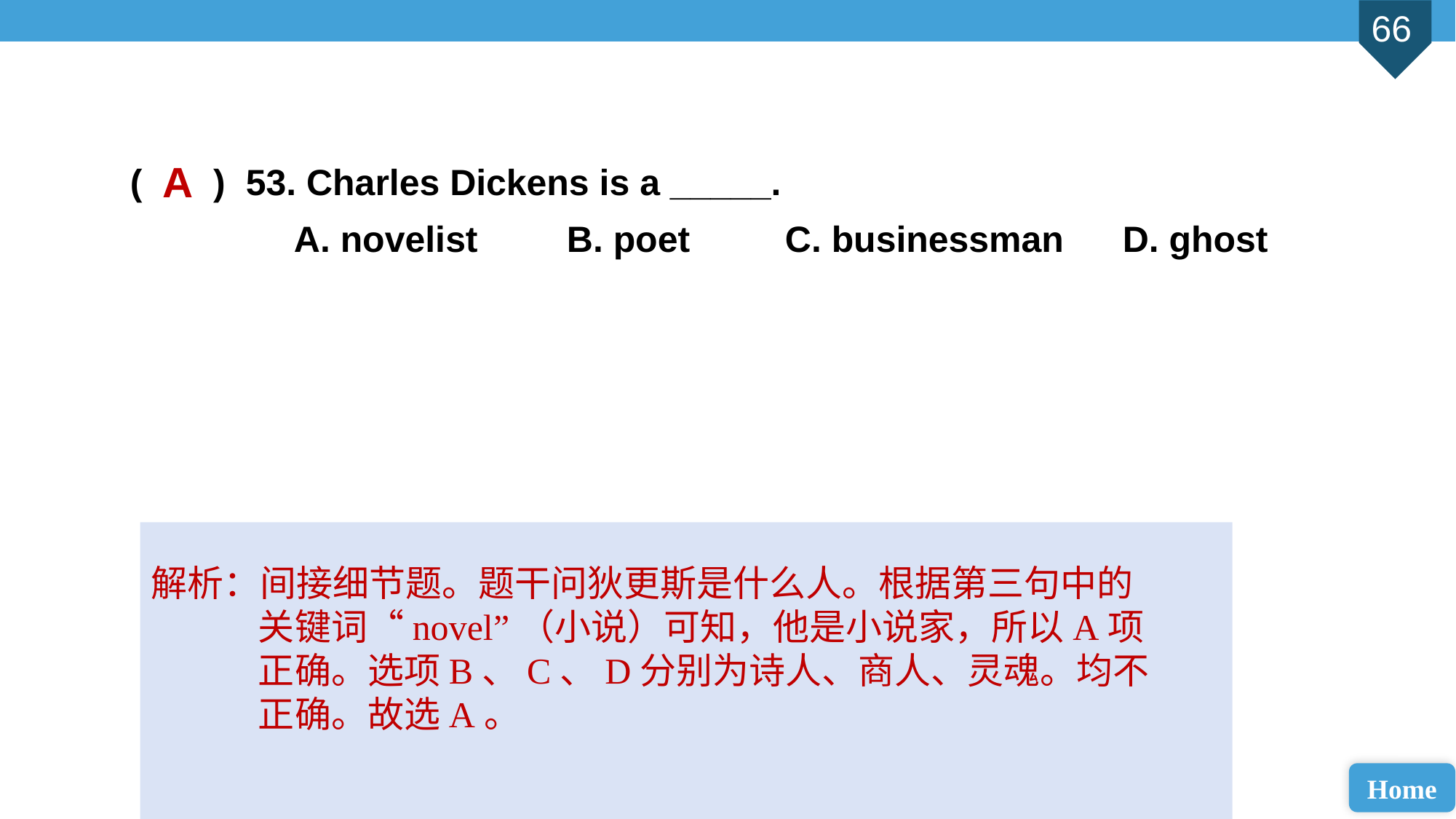

(       )  53. Charles Dickens is a _____.
A. novelist 	B. poet 	C. businessman	 D. ghost
A

解析：间接细节题。题干问狄更斯是什么人。根据第三句中的关键词“novel”（小说）可知，他是小说家，所以A项正确。选项B、C、D分别为诗人、商人、灵魂。均不正确。故选A。